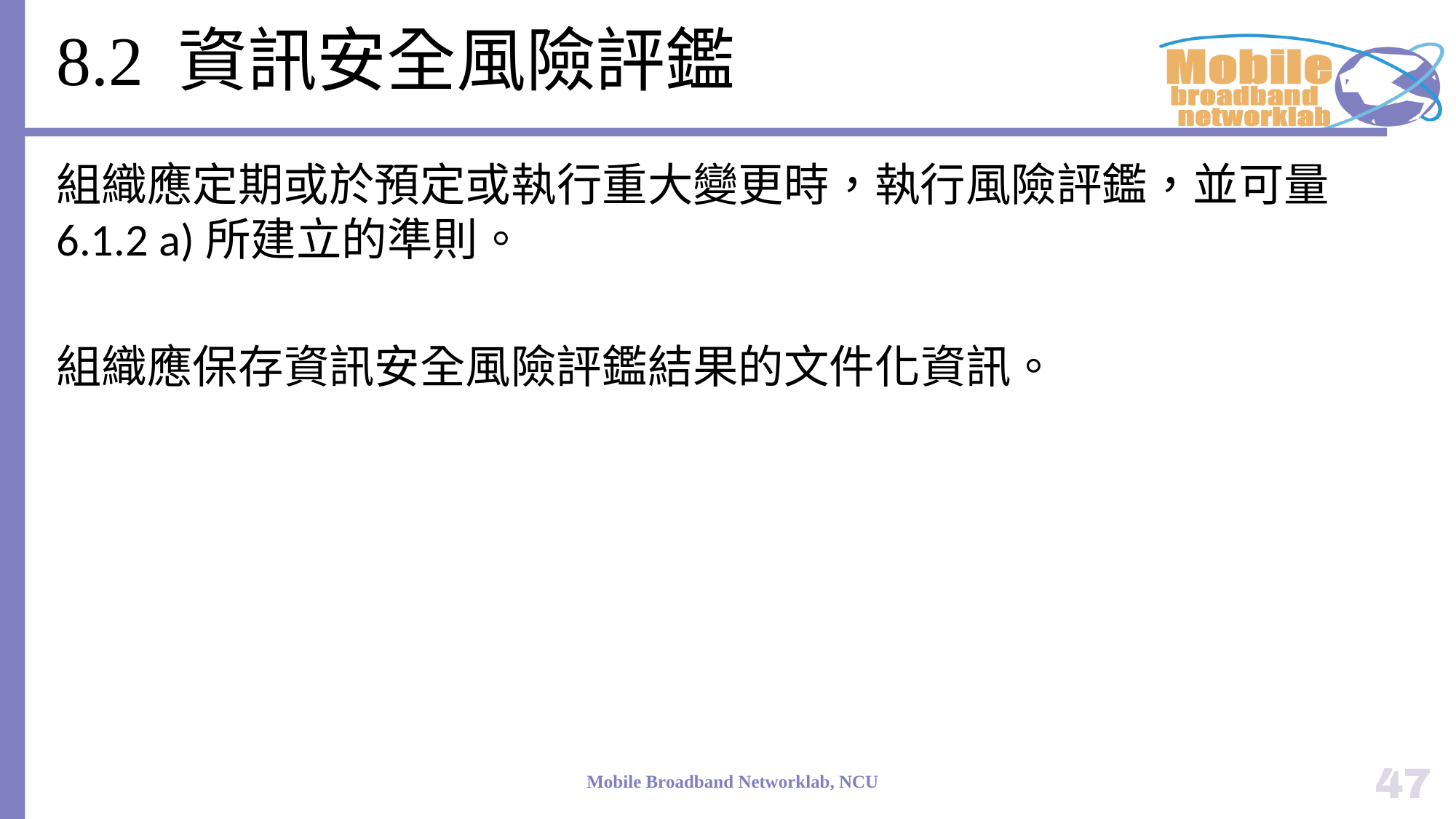

# 8.2 資訊安全風險評鑑
組織應定期或於預定或執行重大變更時，執行風險評鑑，並可量6.1.2 a)所建立的準則。

組織應保存資訊安全風險評鑑結果的文件化資訊。

47